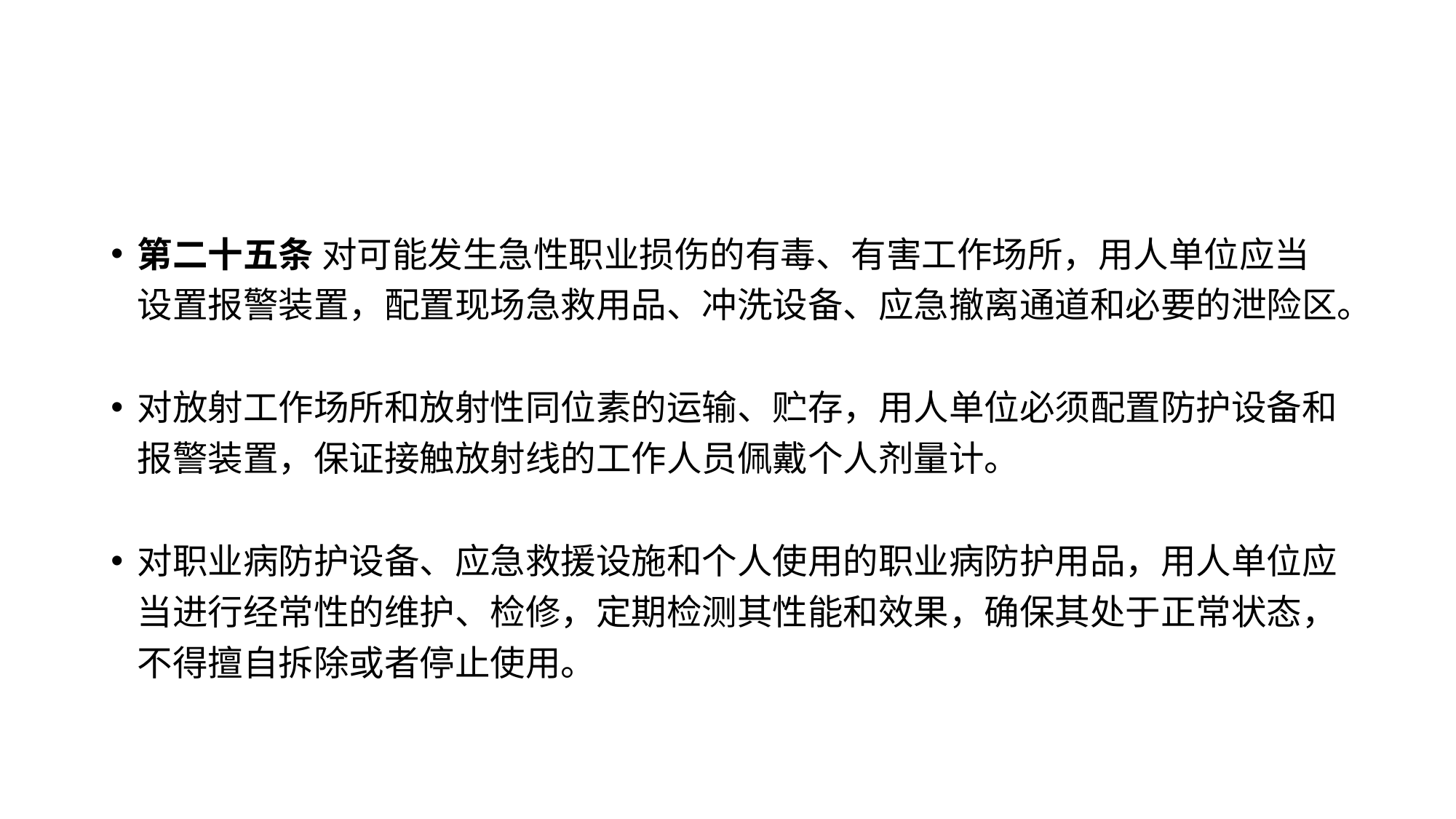

#
第二十五条 对可能发生急性职业损伤的有毒、有害工作场所，用人单位应当设置报警装置，配置现场急救用品、冲洗设备、应急撤离通道和必要的泄险区。

对放射工作场所和放射性同位素的运输、贮存，用人单位必须配置防护设备和报警装置，保证接触放射线的工作人员佩戴个人剂量计。

对职业病防护设备、应急救援设施和个人使用的职业病防护用品，用人单位应当进行经常性的维护、检修，定期检测其性能和效果，确保其处于正常状态，不得擅自拆除或者停止使用。